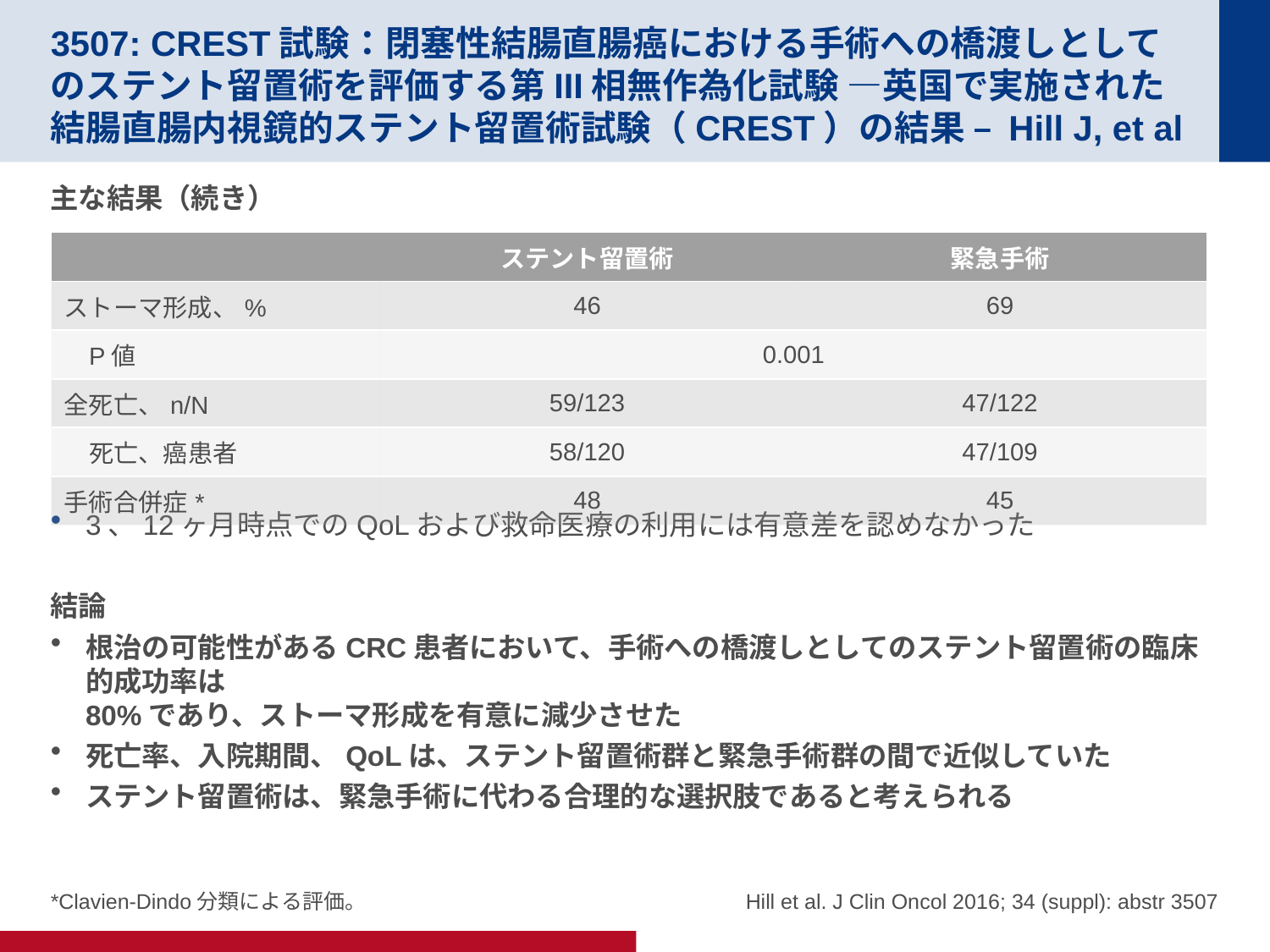

# 3507: CREST試験：閉塞性結腸直腸癌における手術への橋渡しとしてのステント留置術を評価する第III相無作為化試験 —英国で実施された結腸直腸内視鏡的ステント留置術試験（CREST）の結果 – Hill J, et al
主な結果（続き）

3、12ヶ月時点でのQoLおよび救命医療の利用には有意差を認めなかった

結論
根治の可能性があるCRC患者において、手術への橋渡しとしてのステント留置術の臨床的成功率は
80%であり、ストーマ形成を有意に減少させた
死亡率、入院期間、QoLは、ステント留置術群と緊急手術群の間で近似していた
ステント留置術は、緊急手術に代わる合理的な選択肢であると考えられる

|  | ステント留置術 | 緊急手術 |
| --- | --- | --- |
| ストーマ形成、% | 46 | 69 |
| P値 | 0.001 |  |
| 全死亡、n/N | 59/123 | 47/122 |
| 死亡、癌患者 | 58/120 | 47/109 |
| 手術合併症\* | 48 | 45 |
 Hill et al. J Clin Oncol 2016; 34 (suppl): abstr 3507
*Clavien-Dindo分類による評価。